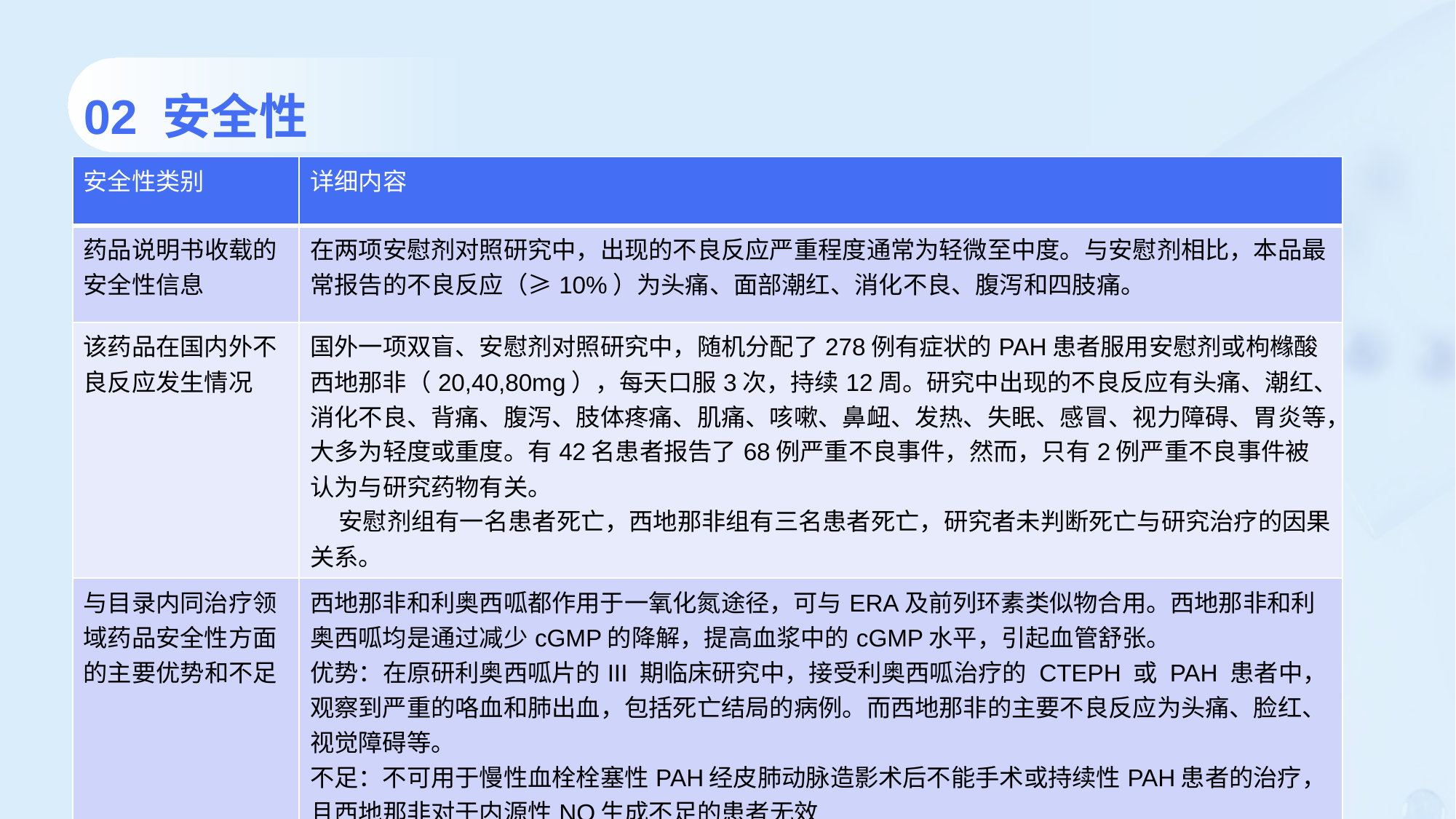

02 安全性
| 安全性类别 | 详细内容 |
| --- | --- |
| 药品说明书收载的安全性信息 | 在两项安慰剂对照研究中，出现的不良反应严重程度通常为轻微至中度。与安慰剂相比，本品最常报告的不良反应（≥10%）为头痛、面部潮红、消化不良、腹泻和四肢痛。 |
| 该药品在国内外不良反应发生情况 | 国外一项双盲、安慰剂对照研究中，随机分配了278例有症状的PAH患者服用安慰剂或枸橼酸西地那非（20,40,80mg），每天口服3次，持续12周。研究中出现的不良反应有头痛、潮红、消化不良、背痛、腹泻、肢体疼痛、肌痛、咳嗽、鼻衄、发热、失眠、感冒、视力障碍、胃炎等，大多为轻度或重度。有42名患者报告了68例严重不良事件，然而，只有2例严重不良事件被认为与研究药物有关。 安慰剂组有一名患者死亡，西地那非组有三名患者死亡，研究者未判断死亡与研究治疗的因果关系。 |
| 与目录内同治疗领域药品安全性方面的主要优势和不足 | 西地那非和利奥西呱都作用于一氧化氮途径，可与ERA及前列环素类似物合用。西地那非和利奥西呱均是通过减少cGMP的降解，提高血浆中的cGMP水平，引起血管舒张。 优势：在原研利奥西呱片的III 期临床研究中，接受利奥西呱治疗的 CTEPH 或 PAH 患者中，观察到严重的咯血和肺出血，包括死亡结局的病例。而西地那非的主要不良反应为头痛、脸红、视觉障碍等。 不足：不可用于慢性血栓栓塞性PAH经皮肺动脉造影术后不能手术或持续性PAH患者的治疗，且西地那非对于内源性NO生成不足的患者无效 |